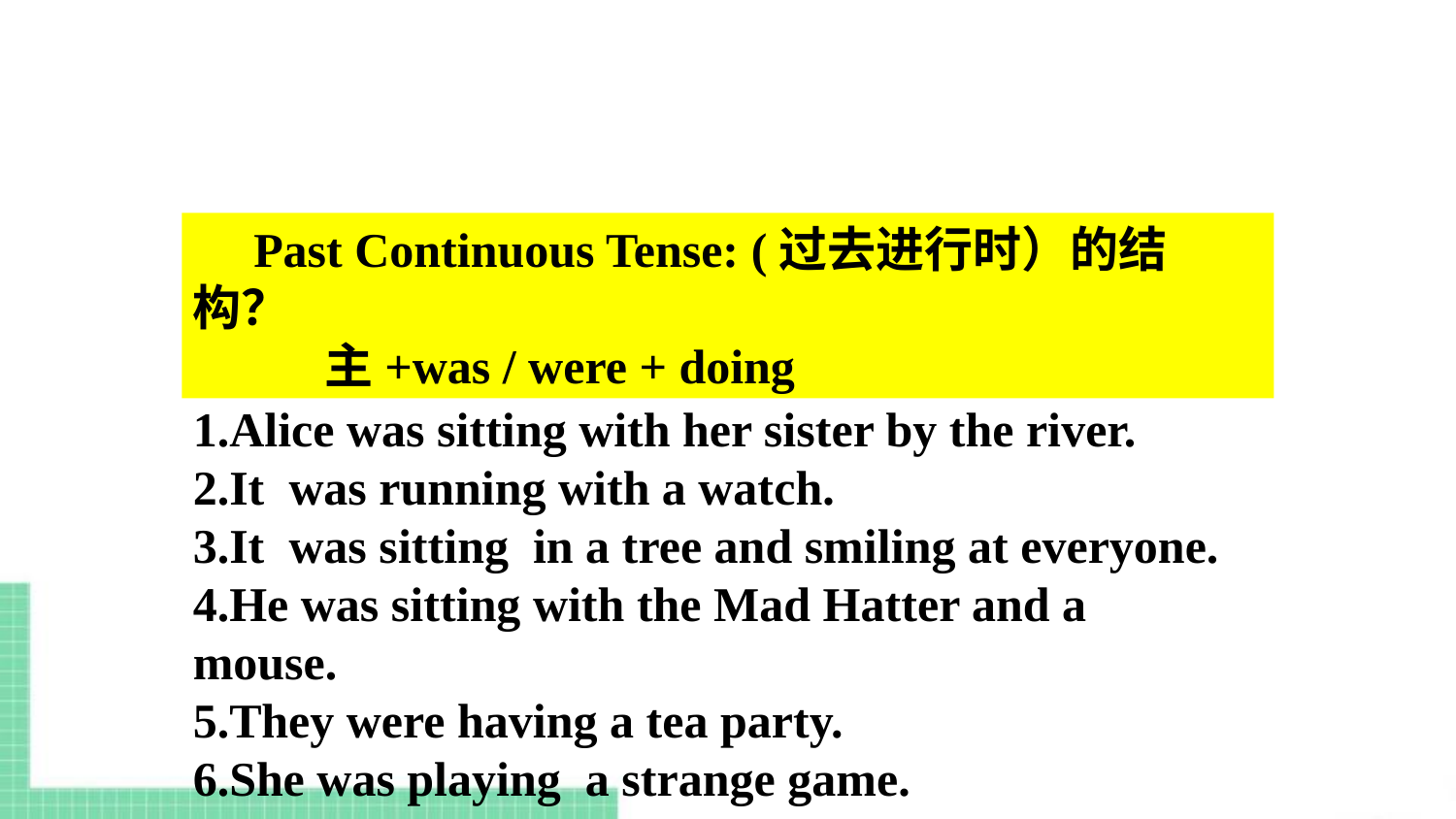

Past Continuous Tense: (过去进行时）的结构？
           主+was / were + doing
1.Alice was sitting with her sister by the river.
2.It  was running with a watch.
3.It  was sitting  in a tree and smiling at everyone.
4.He was sitting with the Mad Hatter and a mouse.
5.They were having a tea party.
6.She was playing  a strange game.